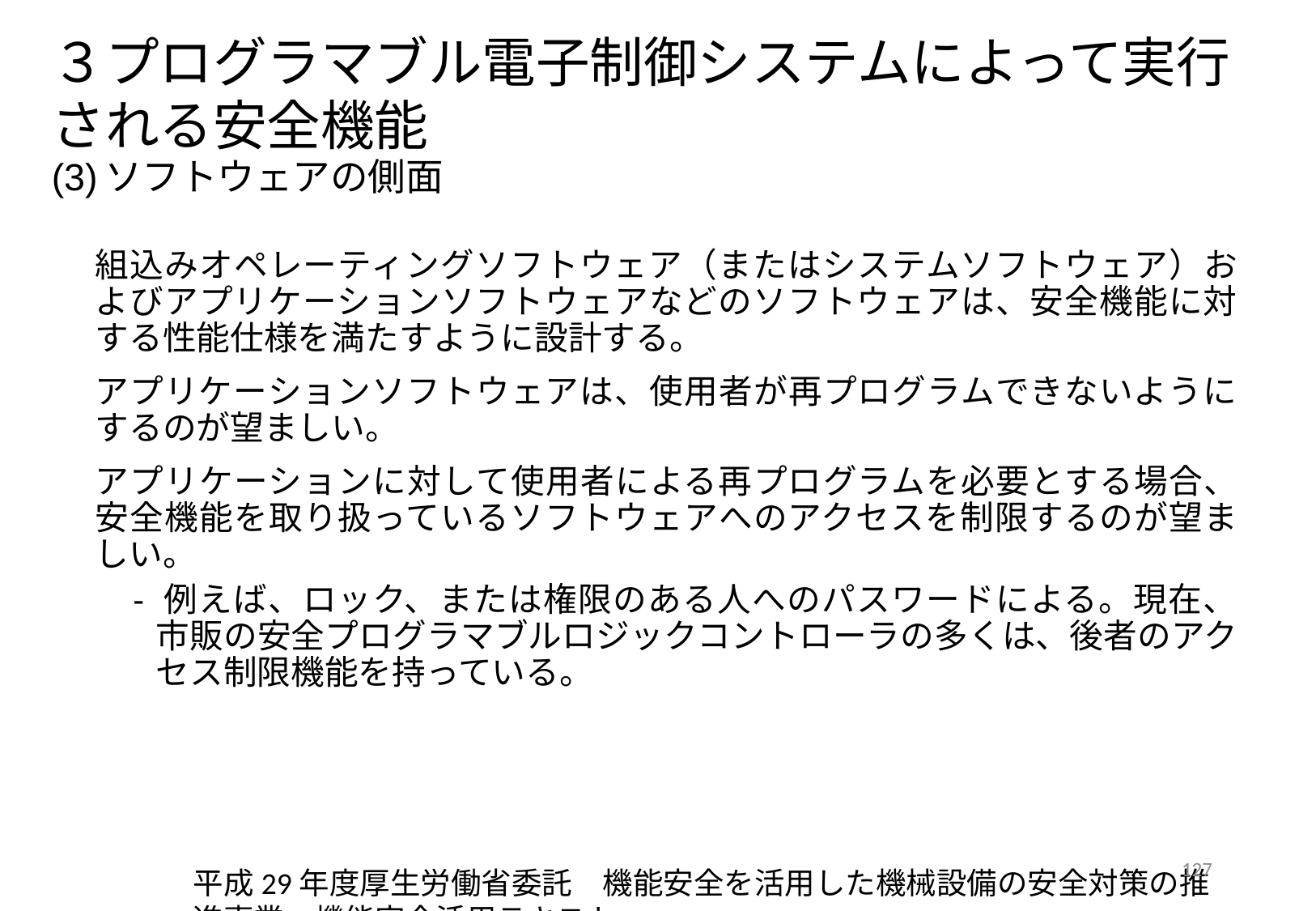

# ３プログラマブル電子制御システムによって実行される安全機能  (3)ソフトウェアの側面
組込みオペレーティングソフトウェア（またはシステムソフトウェア）およびアプリケーションソフトウェアなどのソフトウェアは、安全機能に対する性能仕様を満たすように設計する。
アプリケーションソフトウェアは、使用者が再プログラムできないようにするのが望ましい。
アプリケーションに対して使用者による再プログラムを必要とする場合、安全機能を取り扱っているソフトウェアへのアクセスを制限するのが望ましい。
- 例えば、ロック、または権限のある人へのパスワードによる。現在、市販の安全プログラマブルロジックコントローラの多くは、後者のアクセス制限機能を持っている。
127
平成29年度厚生労働省委託　機能安全を活用した機械設備の安全対策の推進事業　機能安全活用テキスト